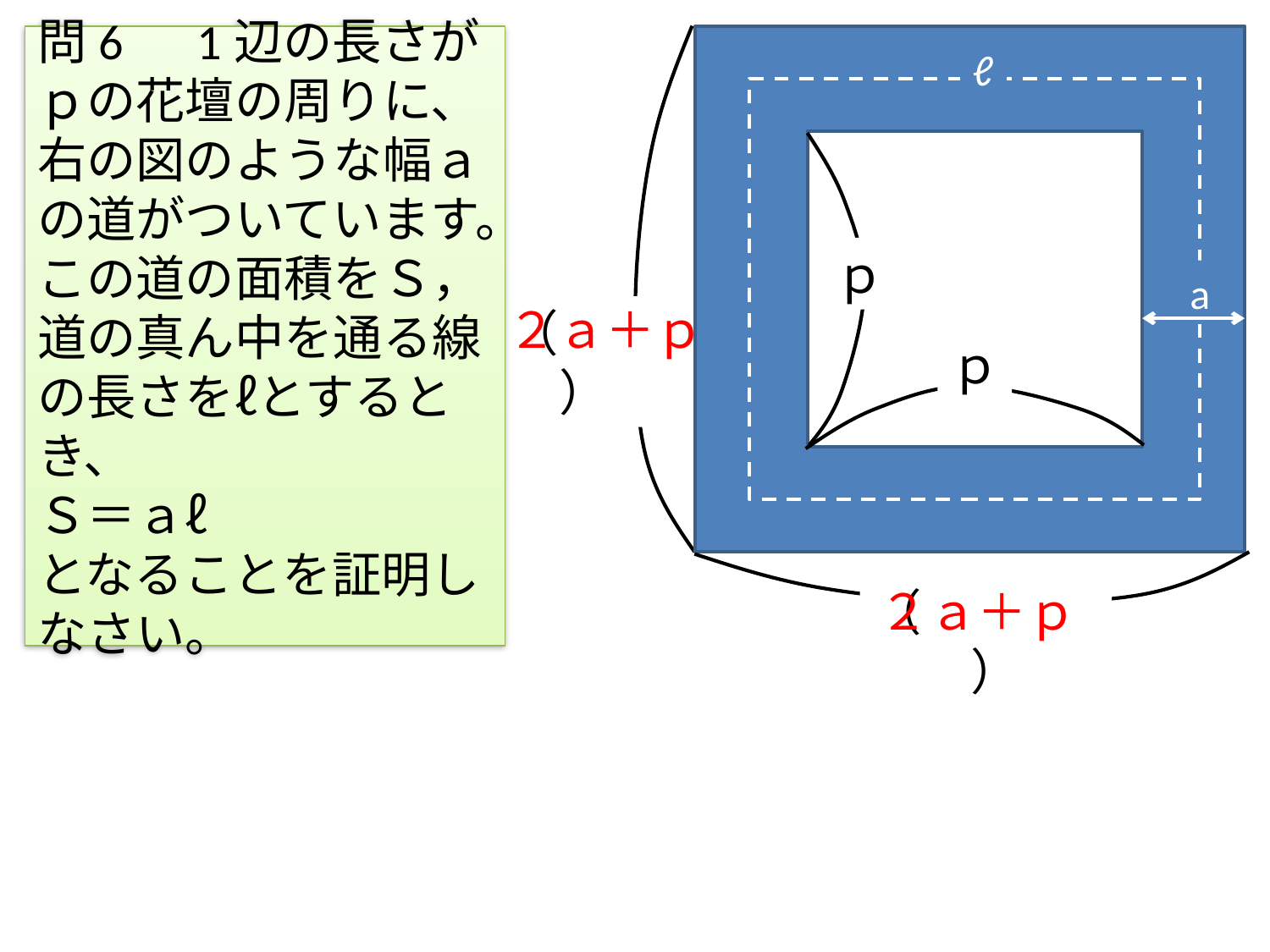

# 問6　1辺の長さがｐの花壇の周りに、右の図のような幅ａの道がついています。この道の面積をＳ，道の真ん中を通る線の長さをℓとするとき、 Ｓ＝ａℓ となることを証明しなさい。

ℓ

ｐ
a

ｐ
２ａ＋ｐ
（　　　　）

２ａ＋ｐ
（　　　　　）